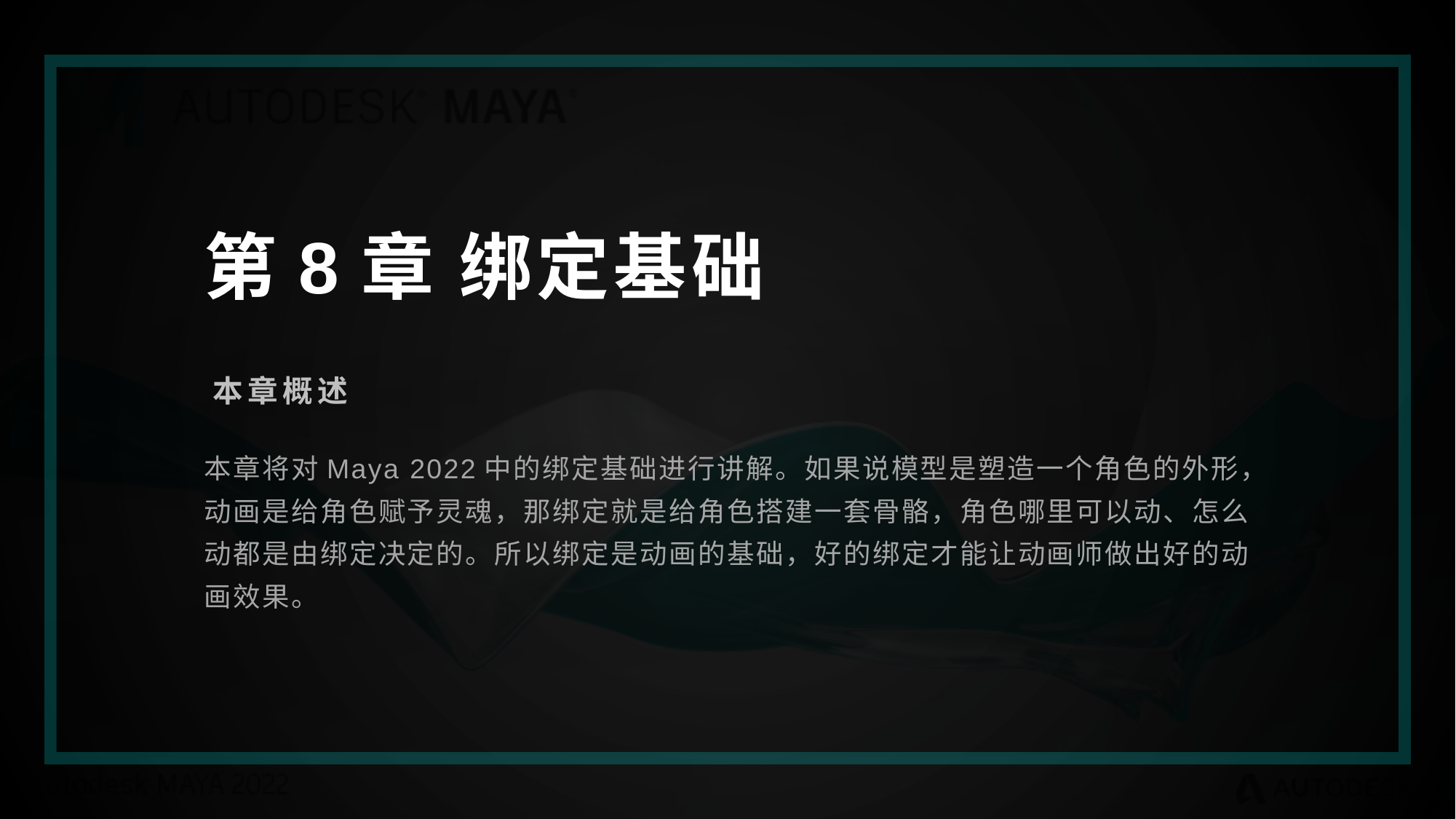

第8章 绑定基础
本章将对Maya 2022中的绑定基础进行讲解。如果说模型是塑造一个角色的外形，动画是给角色赋予灵魂，那绑定就是给角色搭建一套骨骼，角色哪里可以动、怎么动都是由绑定决定的。所以绑定是动画的基础，好的绑定才能让动画师做出好的动画效果。